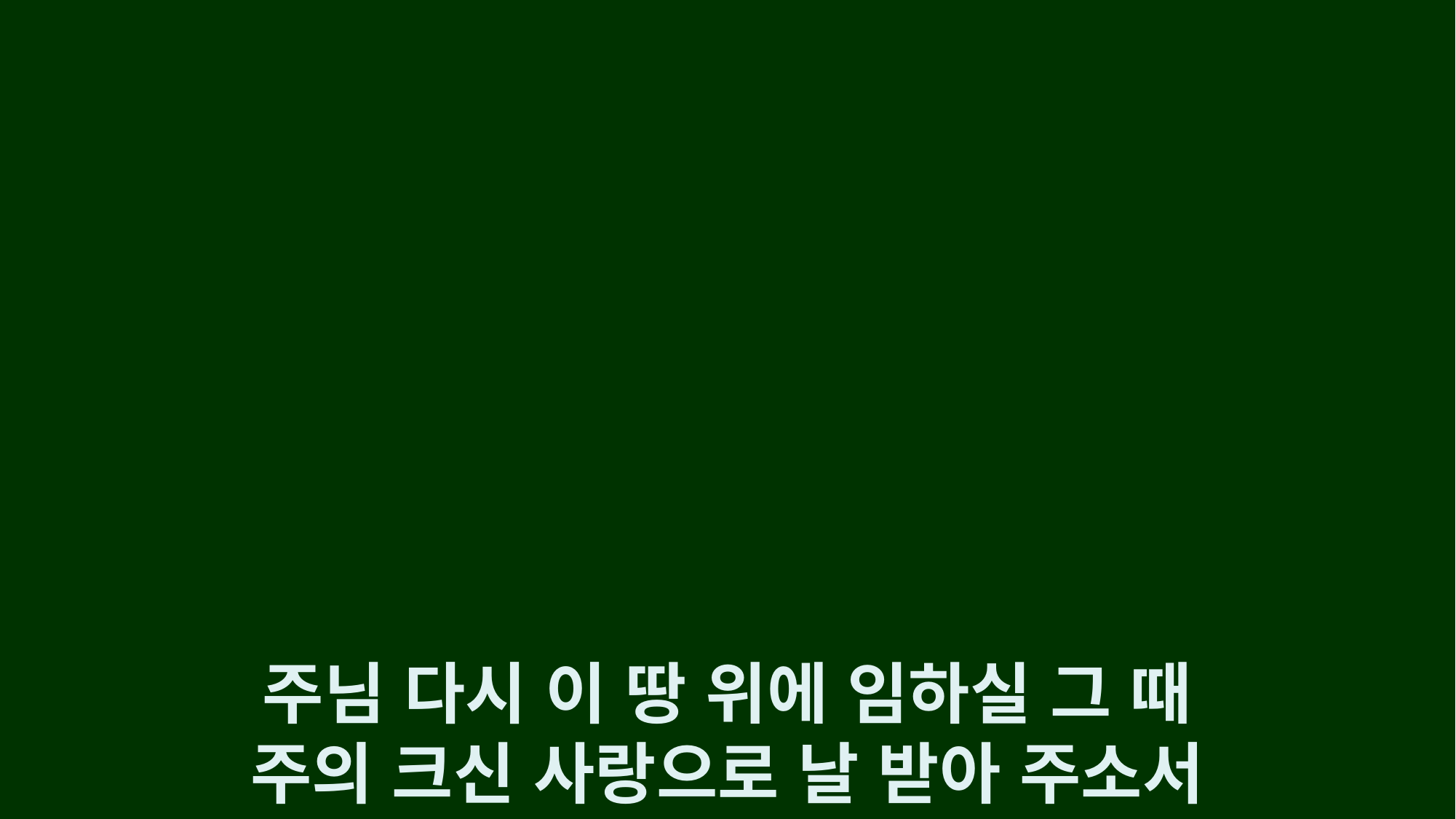

주님 다시 이 땅 위에 임하실 그 때
주의 크신 사랑으로 날 받아 주소서